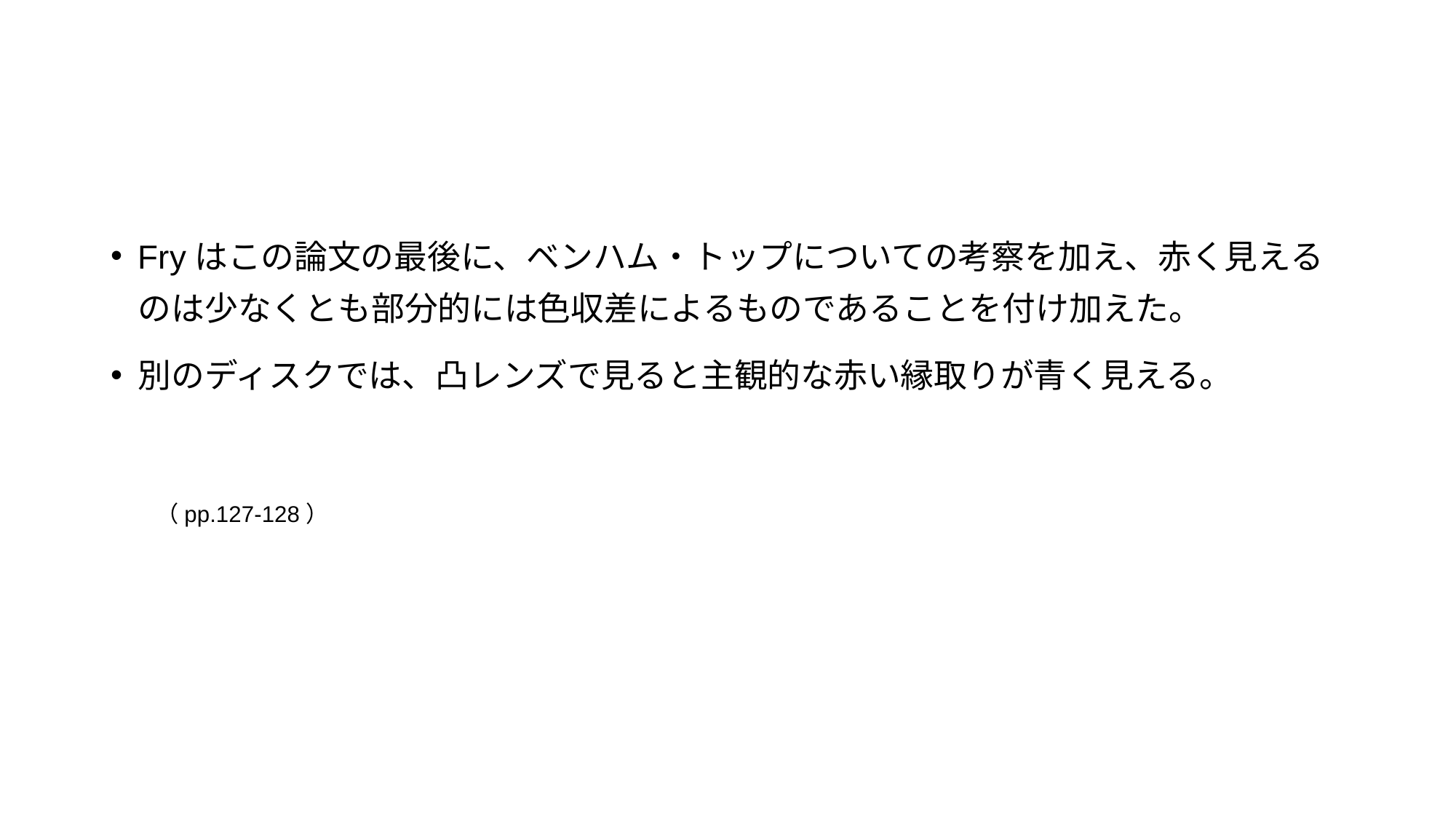

Fryはこの論文の最後に、ベンハム・トップについての考察を加え、赤く見えるのは少なくとも部分的には色収差によるものであることを付け加えた。
別のディスクでは、凸レンズで見ると主観的な赤い縁取りが青く見える。

     （pp.127-128）